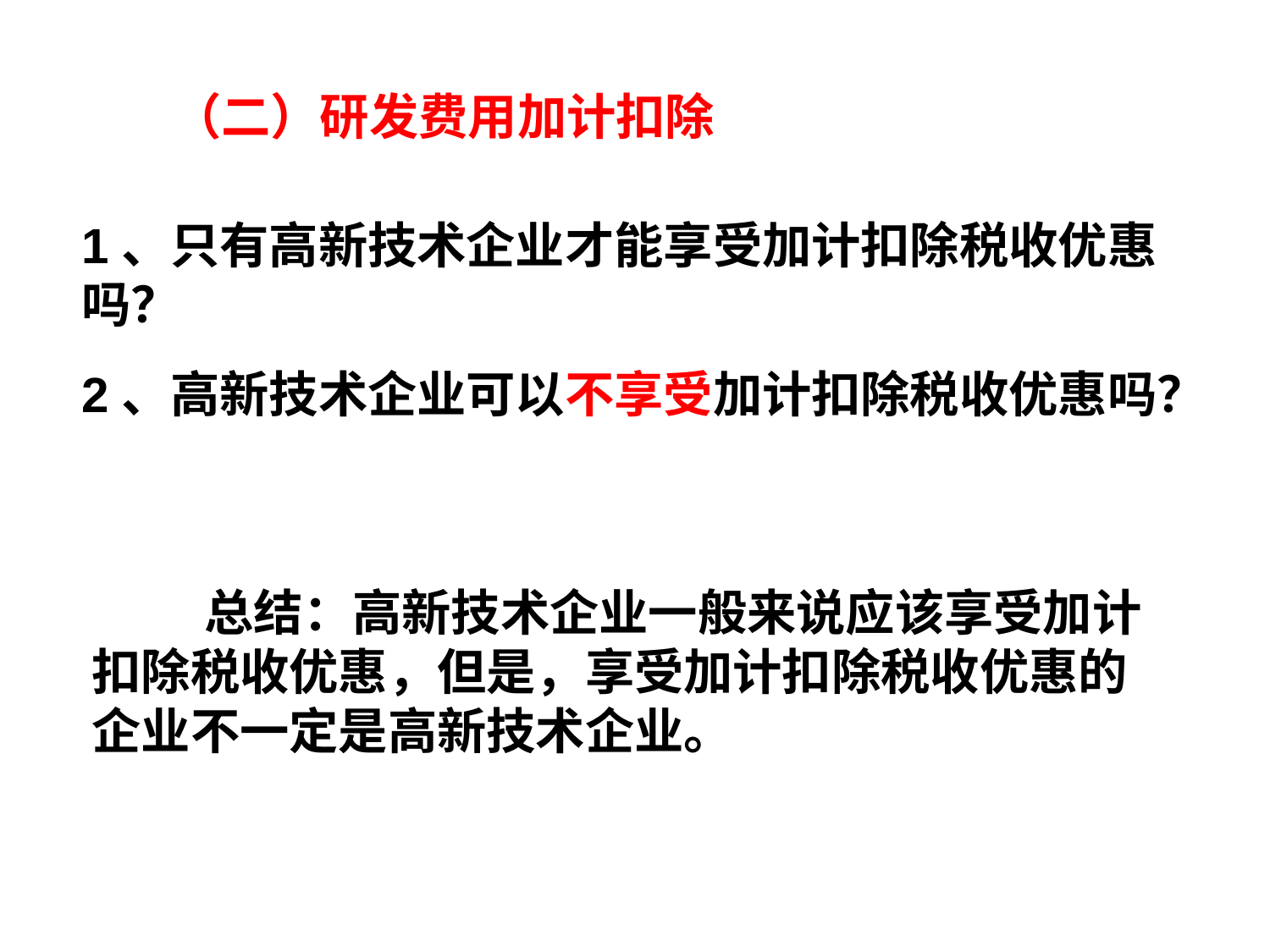

（二）研发费用加计扣除
1、只有高新技术企业才能享受加计扣除税收优惠吗？
2、高新技术企业可以不享受加计扣除税收优惠吗？
         总结：高新技术企业一般来说应该享受加计扣除税收优惠，但是，享受加计扣除税收优惠的企业不一定是高新技术企业。